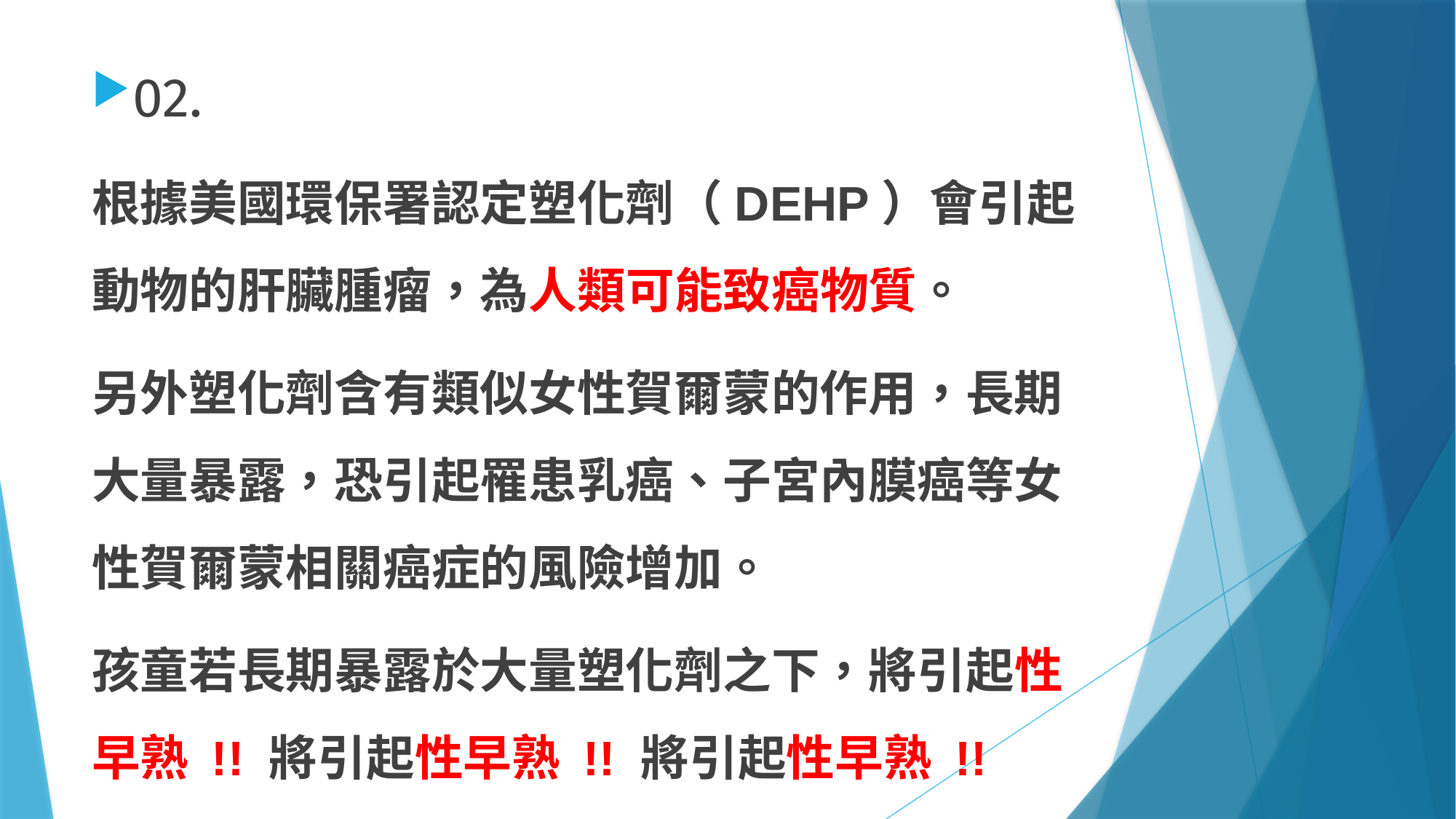

02.
根據美國環保署認定塑化劑（DEHP）會引起動物的肝臟腫瘤，為人類可能致癌物質。
另外塑化劑含有類似女性賀爾蒙的作用，長期大量暴露，恐引起罹患乳癌、子宮內膜癌等女性賀爾蒙相關癌症的風險增加。
孩童若長期暴露於大量塑化劑之下，將引起性早熟 !! 將引起性早熟 !! 將引起性早熟 !!